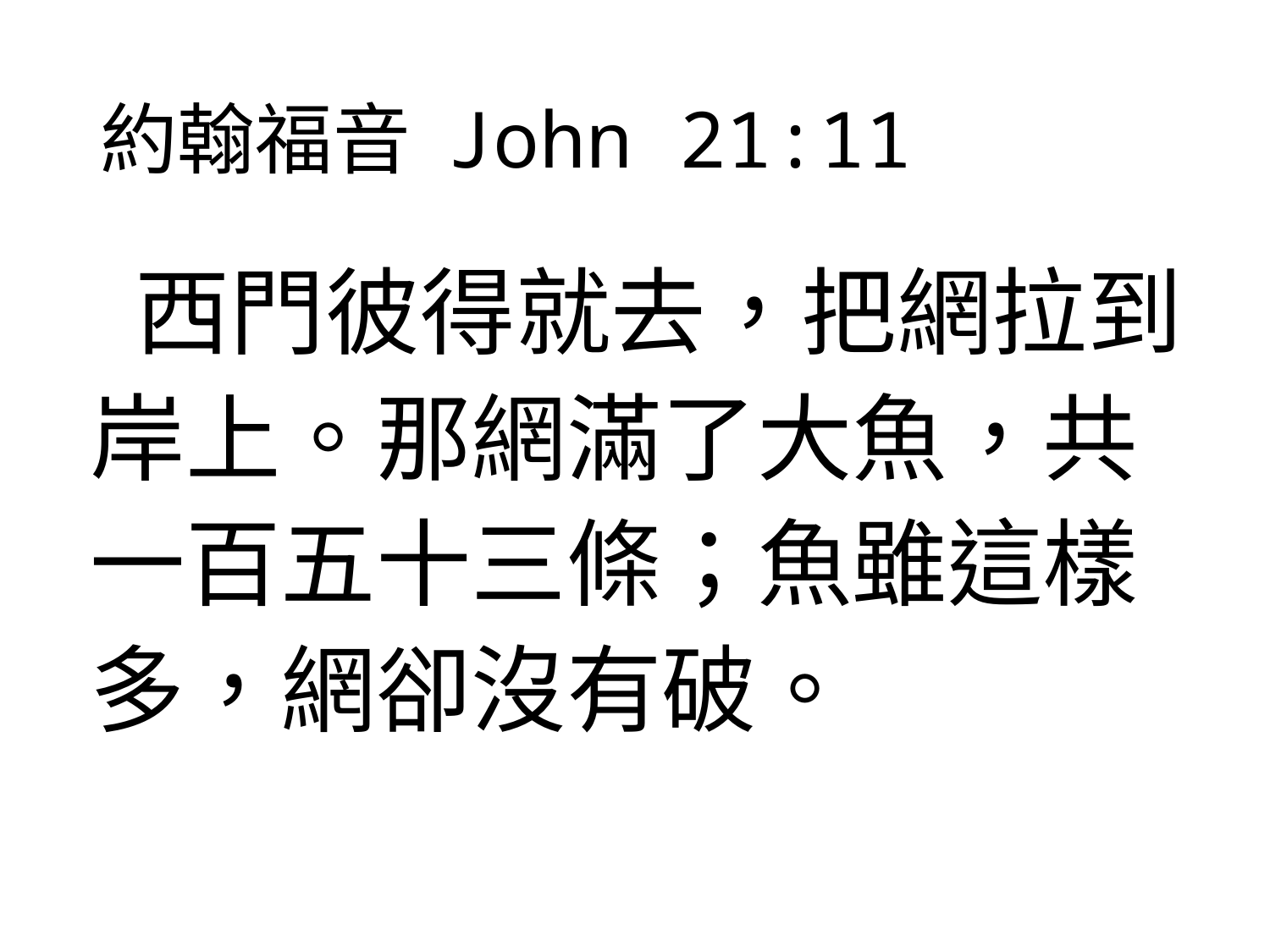

# 約翰福音 John 21:11
 西門彼得就去，把網拉到岸上。那網滿了大魚，共一百五十三條；魚雖這樣多，網卻沒有破。